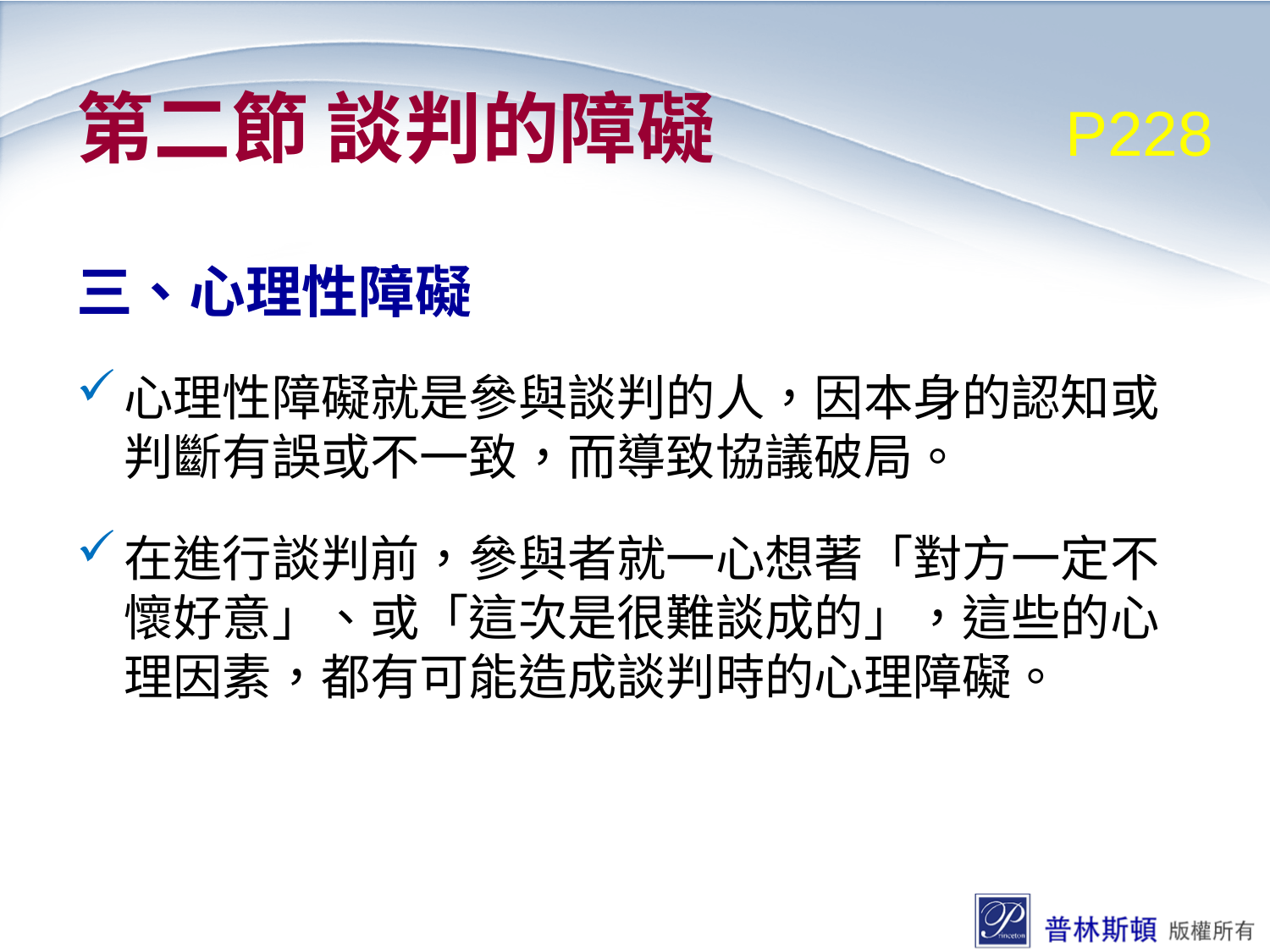

# 第二節 談判的障礙
P228
三、心理性障礙
心理性障礙就是參與談判的人，因本身的認知或判斷有誤或不一致，而導致協議破局。
在進行談判前，參與者就一心想著「對方一定不懷好意」、或「這次是很難談成的」，這些的心理因素，都有可能造成談判時的心理障礙。